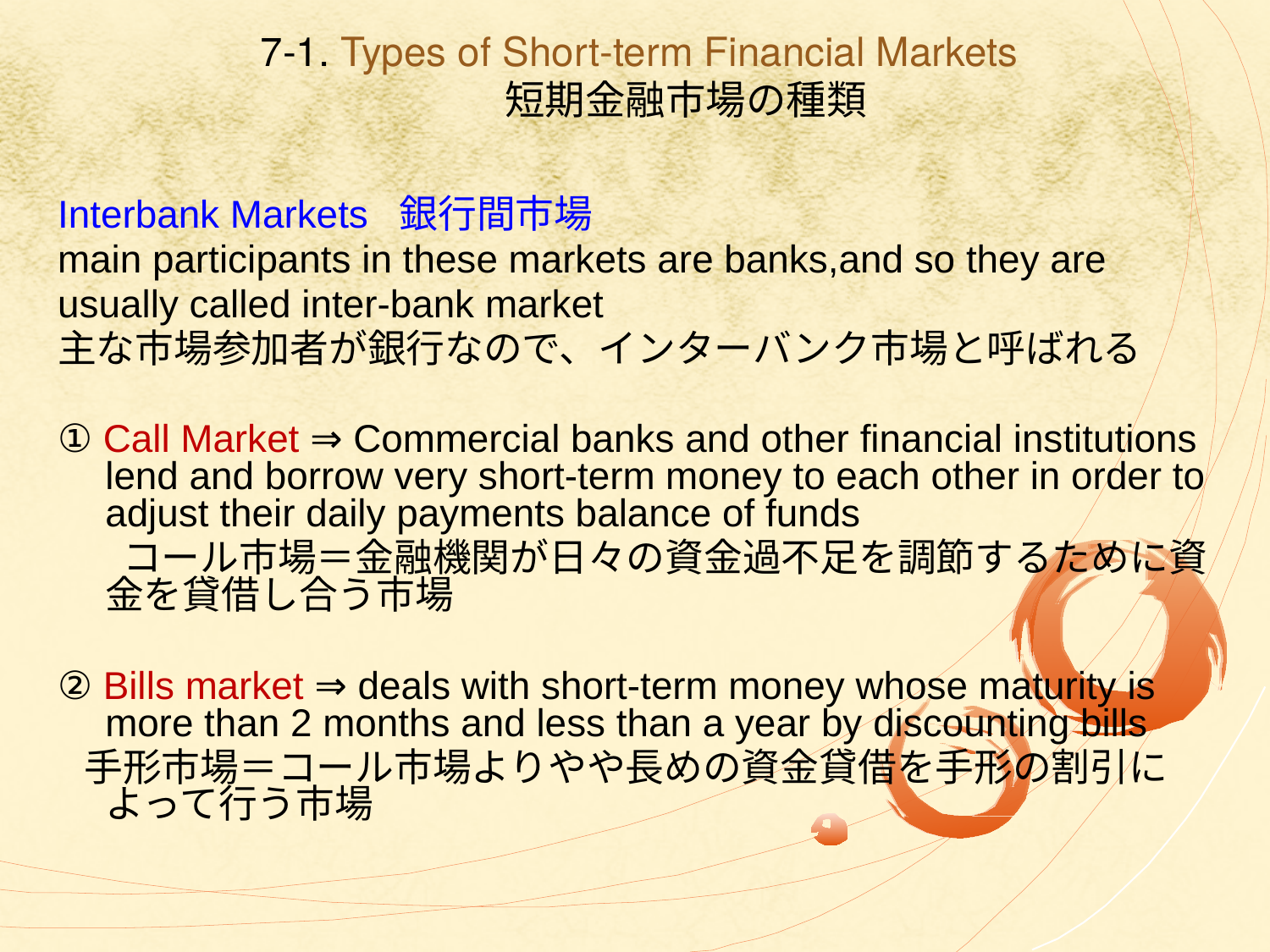

# 7-1. Types of Short-term Financial Markets 　　短期金融市場の種類
Interbank Markets  銀行間市場
main participants in these markets are banks,and so they are
usually called inter-bank market
主な市場参加者が銀行なので、インターバンク市場と呼ばれる

① Call Market ⇒ Commercial banks and other financial institutions lend and borrow very short-term money to each other in order to adjust their daily payments balance of funds
  　コール市場＝金融機関が日々の資金過不足を調節するために資金を貸借し合う市場

② Bills market ⇒ deals with short-term money whose maturity is more than 2 months and less than a year by discounting bills
  手形市場＝コール市場よりやや長めの資金貸借を手形の割引によって行う市場